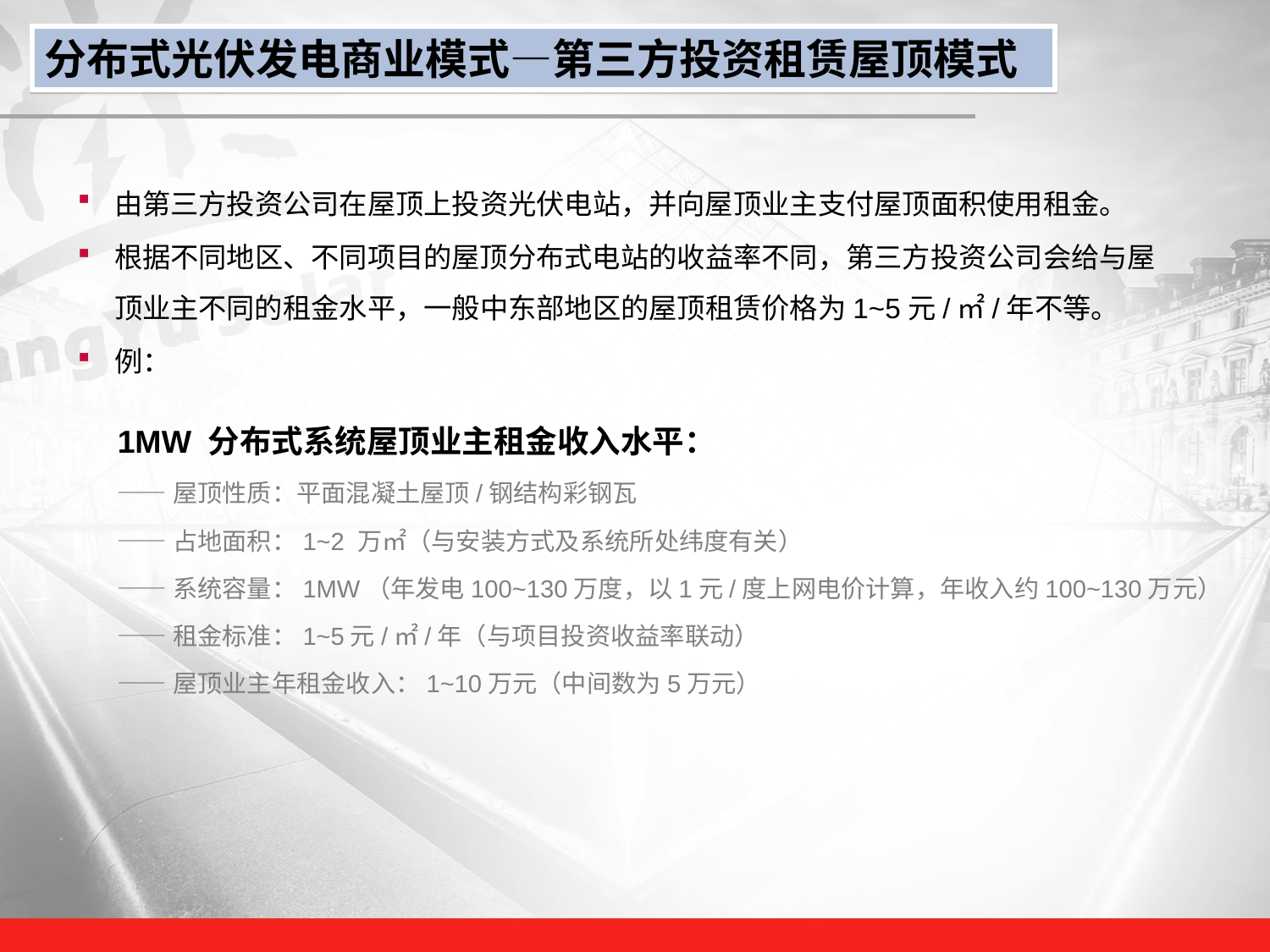

分布式光伏发电商业模式—第三方投资租赁屋顶模式
由第三方投资公司在屋顶上投资光伏电站，并向屋顶业主支付屋顶面积使用租金。
根据不同地区、不同项目的屋顶分布式电站的收益率不同，第三方投资公司会给与屋顶业主不同的租金水平，一般中东部地区的屋顶租赁价格为1~5元/㎡/年不等。
例：
1MW 分布式系统屋顶业主租金收入水平：
——屋顶性质：平面混凝土屋顶/钢结构彩钢瓦
——占地面积：1~2 万㎡（与安装方式及系统所处纬度有关）
——系统容量：1MW（年发电100~130万度，以1元/度上网电价计算，年收入约100~130万元）
——租金标准：1~5元/㎡/年（与项目投资收益率联动）
——屋顶业主年租金收入：1~10万元（中间数为5万元）